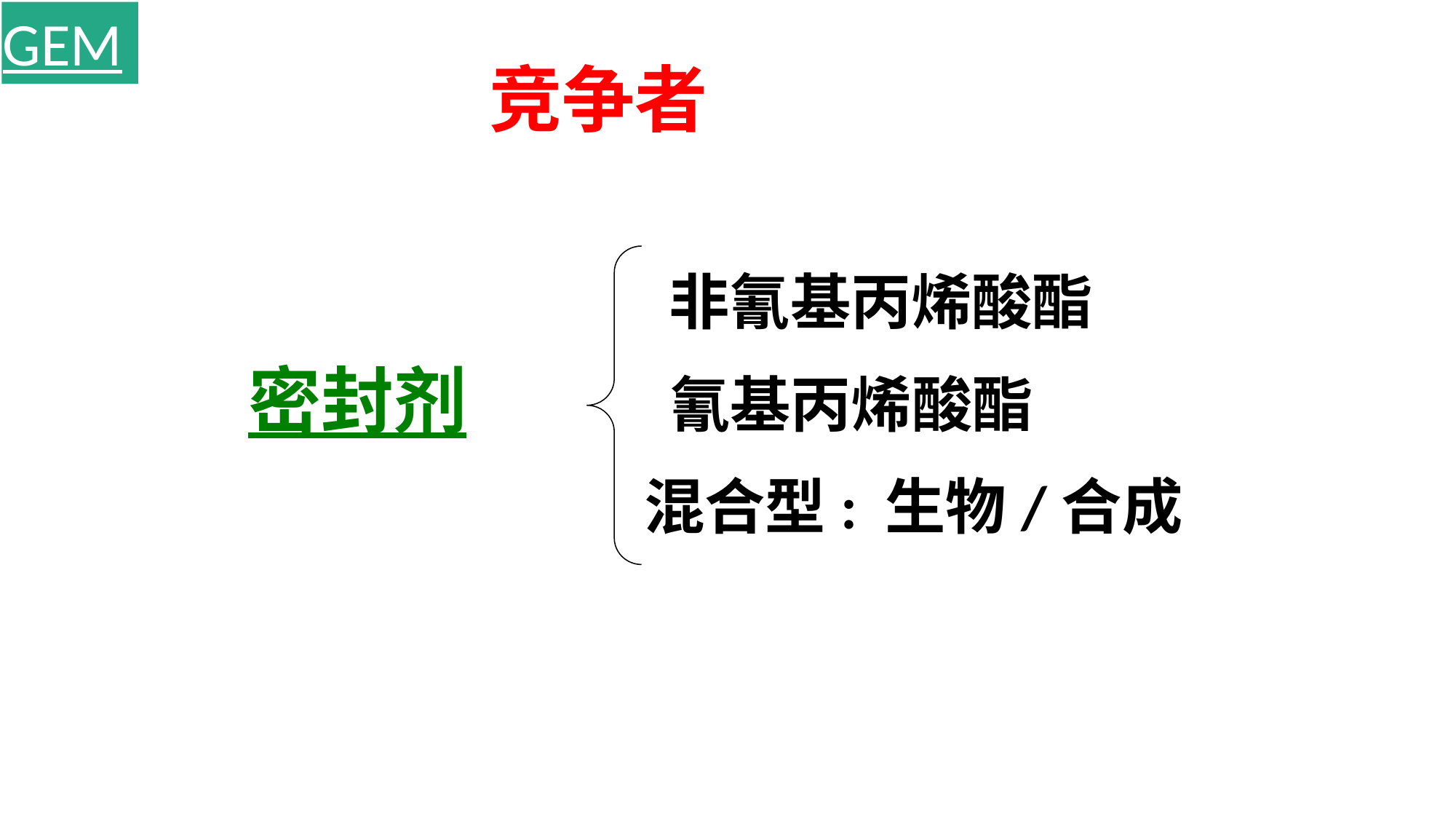

GEM

竞争者

非氰基丙烯酸酯
密封剂
氰基丙烯酸酯
混合型: 生物/合成